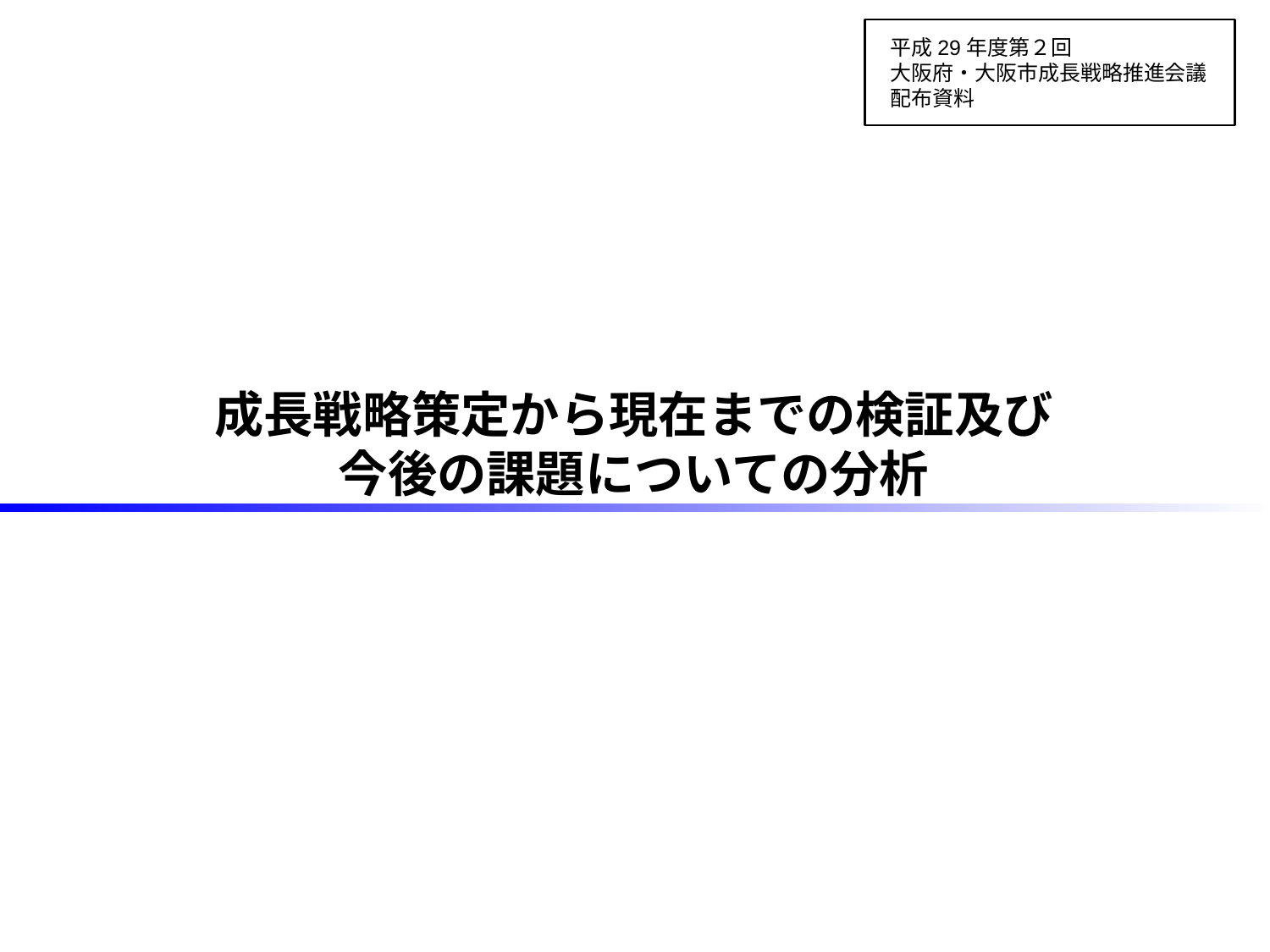

平成29年度第２回
大阪府・大阪市成長戦略推進会議
配布資料
# 成長戦略策定から現在までの検証及び 今後の課題についての分析